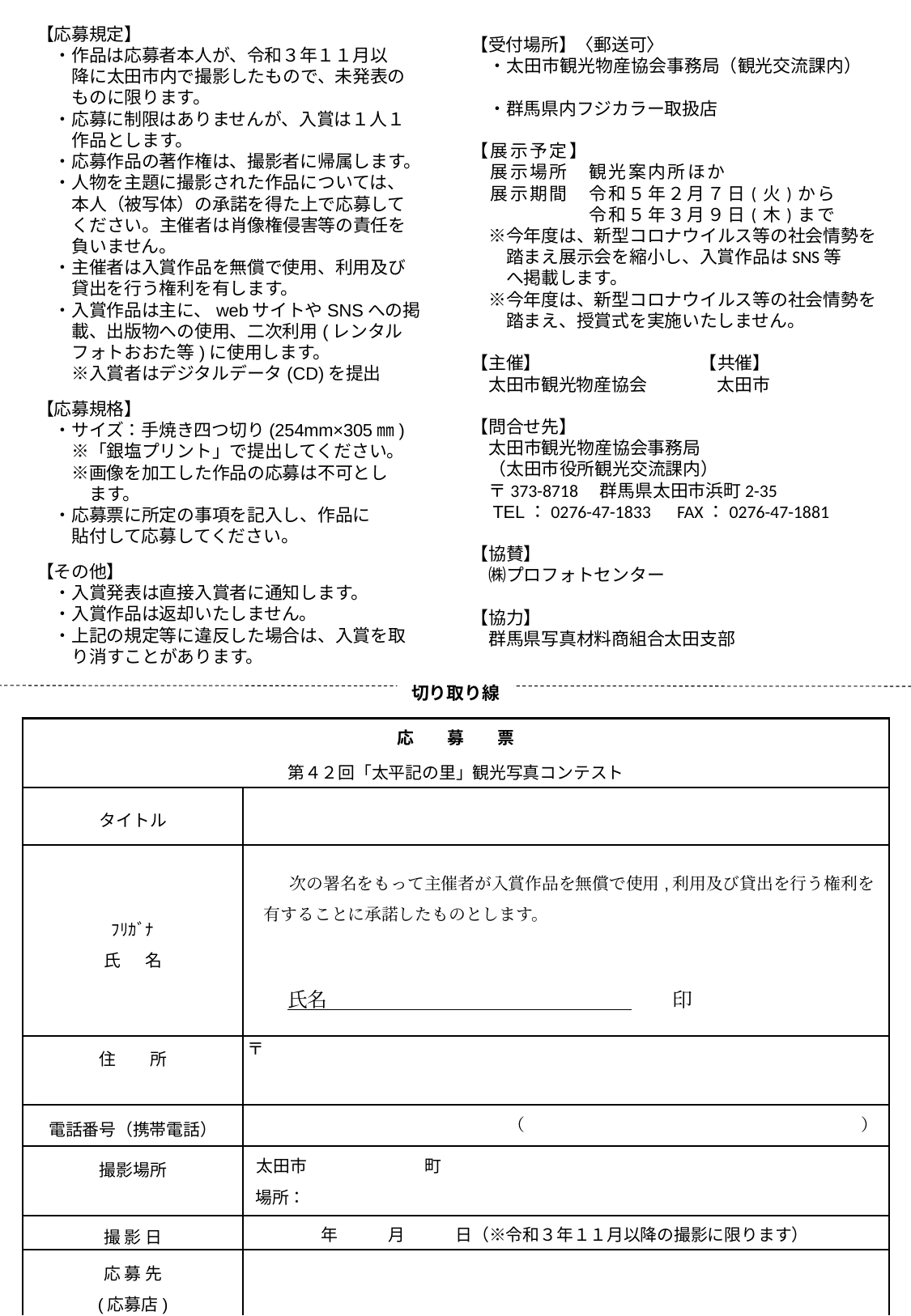

【応募規定】
　・作品は応募者本人が、令和３年１１月以
降に太田市内で撮影したもので、未発表の
ものに限ります。
　・応募に制限はありませんが、入賞は１人１
作品とします。
　・応募作品の著作権は、撮影者に帰属します。
　・人物を主題に撮影された作品については、
本人（被写体）の承諾を得た上で応募して
ください。主催者は肖像権侵害等の責任を
負いません。
　・主催者は入賞作品を無償で使用、利用及び
　　貸出を行う権利を有します。
　・入賞作品は主に、webサイトやSNSへの掲
　　載、出版物への使用、二次利用(レンタル
　　フォトおおた等)に使用します。
　　※入賞者はデジタルデータ(CD)を提出

【応募規格】
・サイズ：手焼き四つ切り(254mm×305㎜)
　　※「銀塩プリント」で提出してください。
　　※画像を加工した作品の応募は不可とし
ます。
　・応募票に所定の事項を記入し、作品に
貼付して応募してください。

【その他】
　・入賞発表は直接入賞者に通知します。
　・入賞作品は返却いたしません。
　・上記の規定等に違反した場合は、入賞を取
り消すことがあります。

【受付場所】〈郵送可〉
　・太田市観光物産協会事務局（観光交流課内）
　・群馬県内フジカラー取扱店

【展示予定】
　展示場所　観光案内所ほか
　展示期間　令和５年２月７日(火)から
　　　　　　令和５年３月９日(木)まで
　※今年度は、新型コロナウイルス等の社会情勢を
　　踏まえ展示会を縮小し、入賞作品はSNS等
　　へ掲載します。
　※今年度は、新型コロナウイルス等の社会情勢を
　　踏まえ、授賞式を実施いたしません。

【主催】　　　　　　　　　【共催】
　太田市観光物産協会　　　　太田市

【問合せ先】
　太田市観光物産協会事務局
　（太田市役所観光交流課内）
　〒373-8718　群馬県太田市浜町2-35
　TEL：0276-47-1833　FAX：0276-47-1881

【協賛】
　㈱プロフォトセンター

【協力】
　群馬県写真材料商組合太田支部
切り取り線
| 応　　募　　票 |  |
| --- | --- |
| 第４２回「太平記の里」観光写真コンテスト |  |
| タイトル |  |
| ﾌﾘｶﾞﾅ 氏 　 名 | 次の署名をもって主催者が入賞作品を無償で使用,利用及び貸出を行う権利を 　有することに承諾したものとします。 　　氏名　　　　　　　　　　　　　　　　　印 |
| 住　　所 | 〒 |
| 電話番号（携帯電話） | （　　　　　　　　　　　　　　　　　　　　） |
| 撮影場所 | 太田市　　　　　　　町 場所： |
| 撮 影 日 | 年　　　月　　　日（※令和３年１１月以降の撮影に限ります） |
| 応 募 先 (応募店) |  |